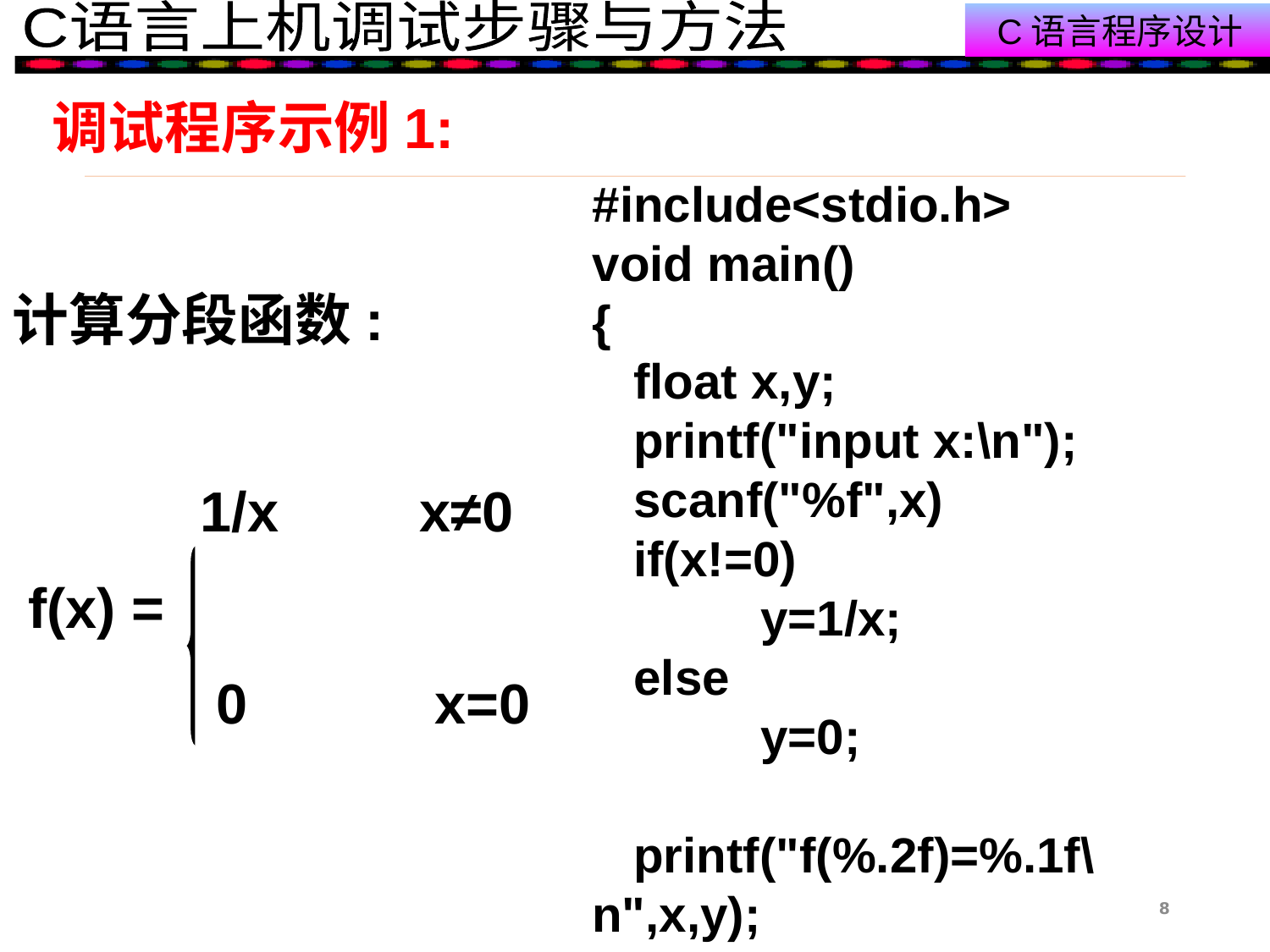

调试程序示例1:

计算分段函数:

            1/x         x≠0
 f(x) =
             0            x=0

#include<stdio.h>
void main()
{
   float x,y;
   printf("input x:\n");
   scanf("%f",x)
   if(x!=0)
	   y=1/x;
   else
	   y=0;

   printf("f(%.2f)=%.1f\n",x,y);
}

8